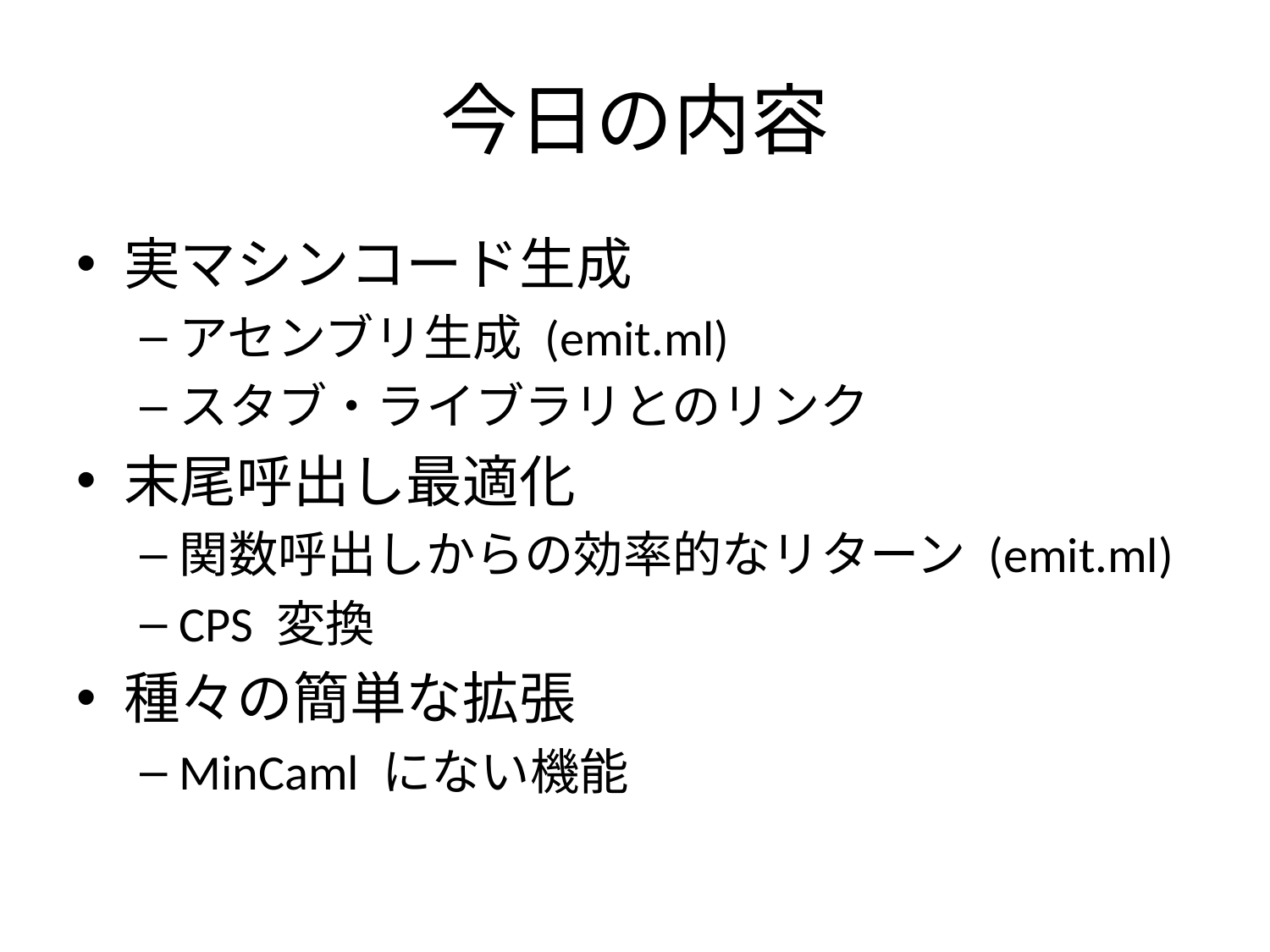

# 今日の内容
実マシンコード生成
アセンブリ生成 (emit.ml)
スタブ・ライブラリとのリンク
末尾呼出し最適化
関数呼出しからの効率的なリターン (emit.ml)
CPS 変換
種々の簡単な拡張
MinCaml にない機能